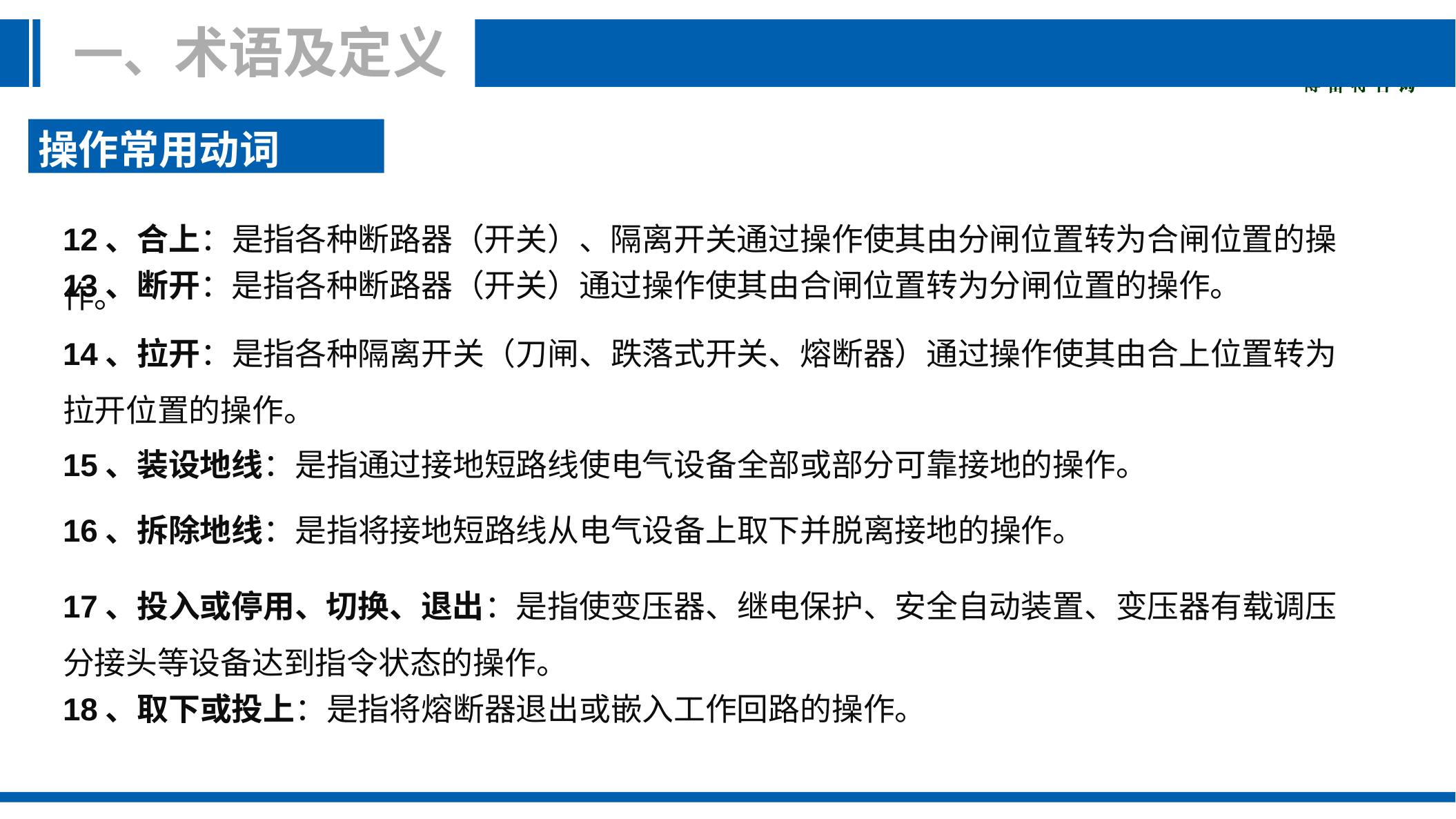

一、术语及定义
操作常用动词
12、合上：是指各种断路器（开关）、隔离开关通过操作使其由分闸位置转为合闸位置的操作。
13、断开：是指各种断路器（开关）通过操作使其由合闸位置转为分闸位置的操作。
14、拉开：是指各种隔离开关（刀闸、跌落式开关、熔断器）通过操作使其由合上位置转为拉开位置的操作。
15、装设地线：是指通过接地短路线使电气设备全部或部分可靠接地的操作。
16、拆除地线：是指将接地短路线从电气设备上取下并脱离接地的操作。
EXAMPLE TEXT
EXAMPLE TEXT
17、投入或停用、切换、退出：是指使变压器、继电保护、安全自动装置、变压器有载调压分接头等设备达到指令状态的操作。
18、取下或投上：是指将熔断器退出或嵌入工作回路的操作。